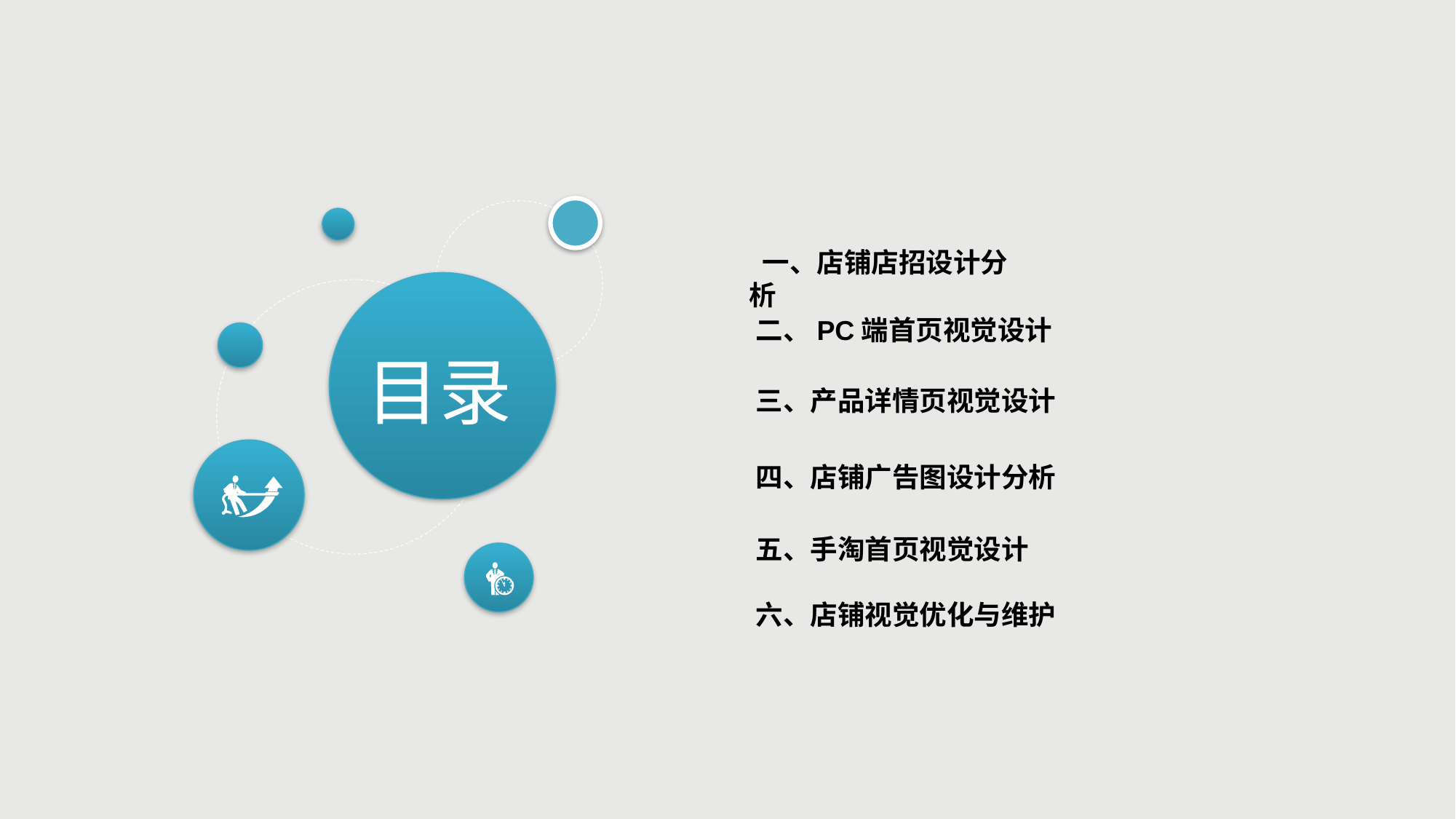

一、店铺店招设计分析

二、PC端首页视觉设计

目录
三、产品详情页视觉设计

四、店铺广告图设计分析

五、手淘首页视觉设计

六、店铺视觉优化与维护